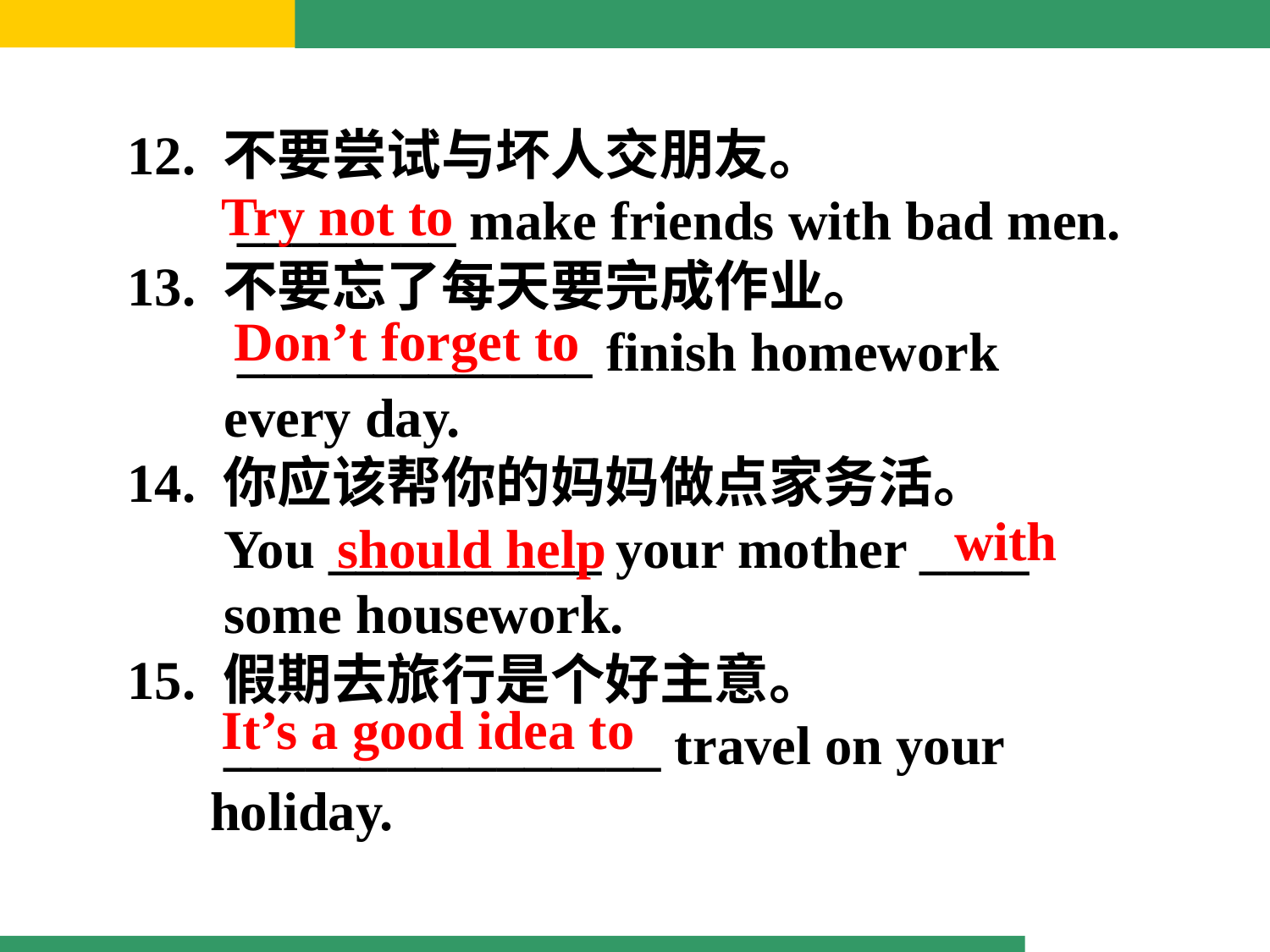

12. 不要尝试与坏人交朋友。
        ________ make friends with bad men.
13. 不要忘了每天要完成作业。
        _____________ finish homework
       every day.
14. 你应该帮你的妈妈做点家务活。
       You __________ your mother ____
       some housework.
15. 假期去旅行是个好主意。
       ________________ travel on your
      holiday.
Try not to
Don’t forget to
with
should help
It’s a good idea to